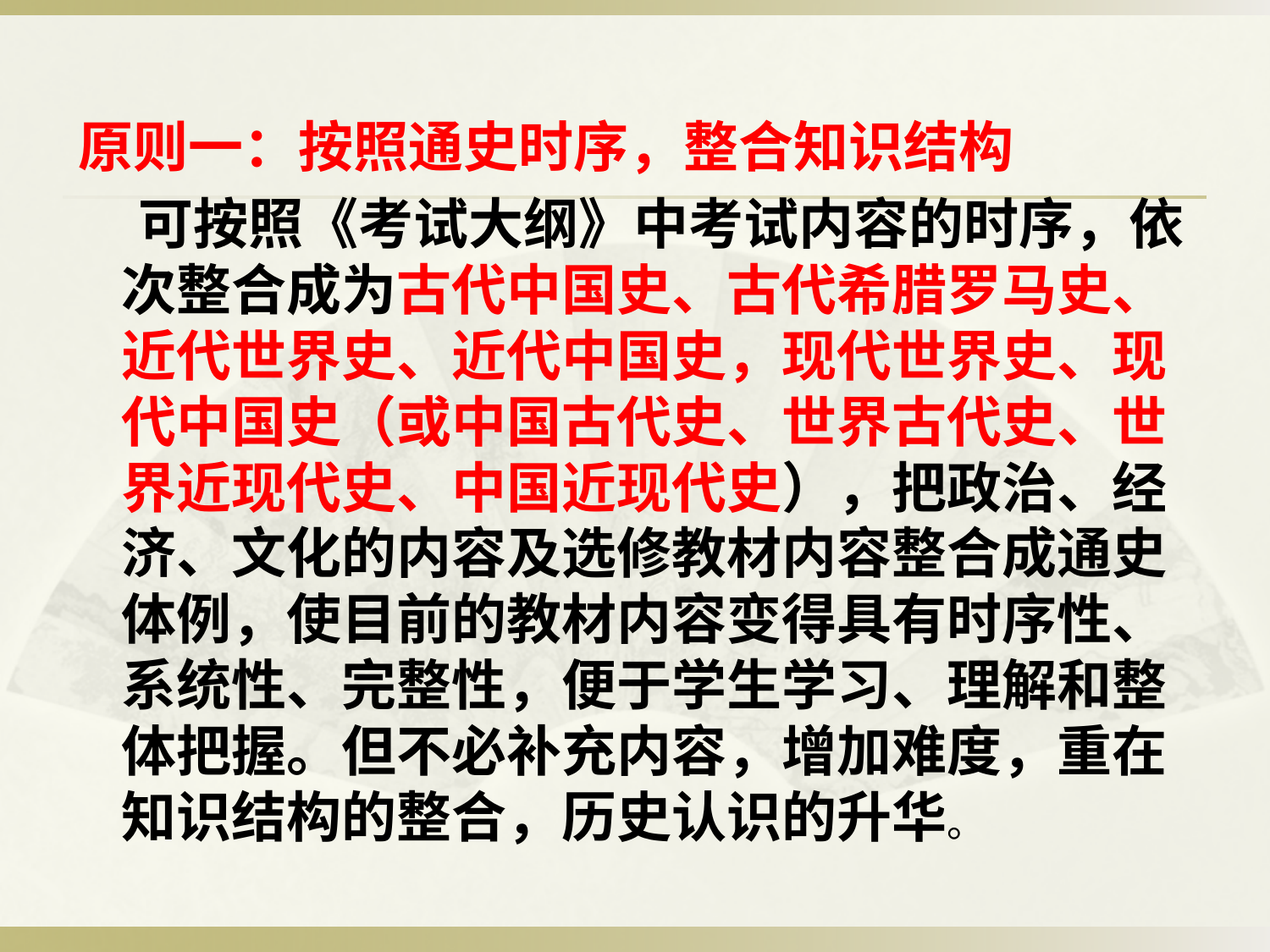

原则一：按照通史时序，整合知识结构
    可按照《考试大纲》中考试内容的时序，依次整合成为古代中国史、古代希腊罗马史、近代世界史、近代中国史，现代世界史、现代中国史（或中国古代史、世界古代史、世界近现代史、中国近现代史），把政治、经济、文化的内容及选修教材内容整合成通史体例，使目前的教材内容变得具有时序性、系统性、完整性，便于学生学习、理解和整体把握。但不必补充内容，增加难度，重在知识结构的整合，历史认识的升华。